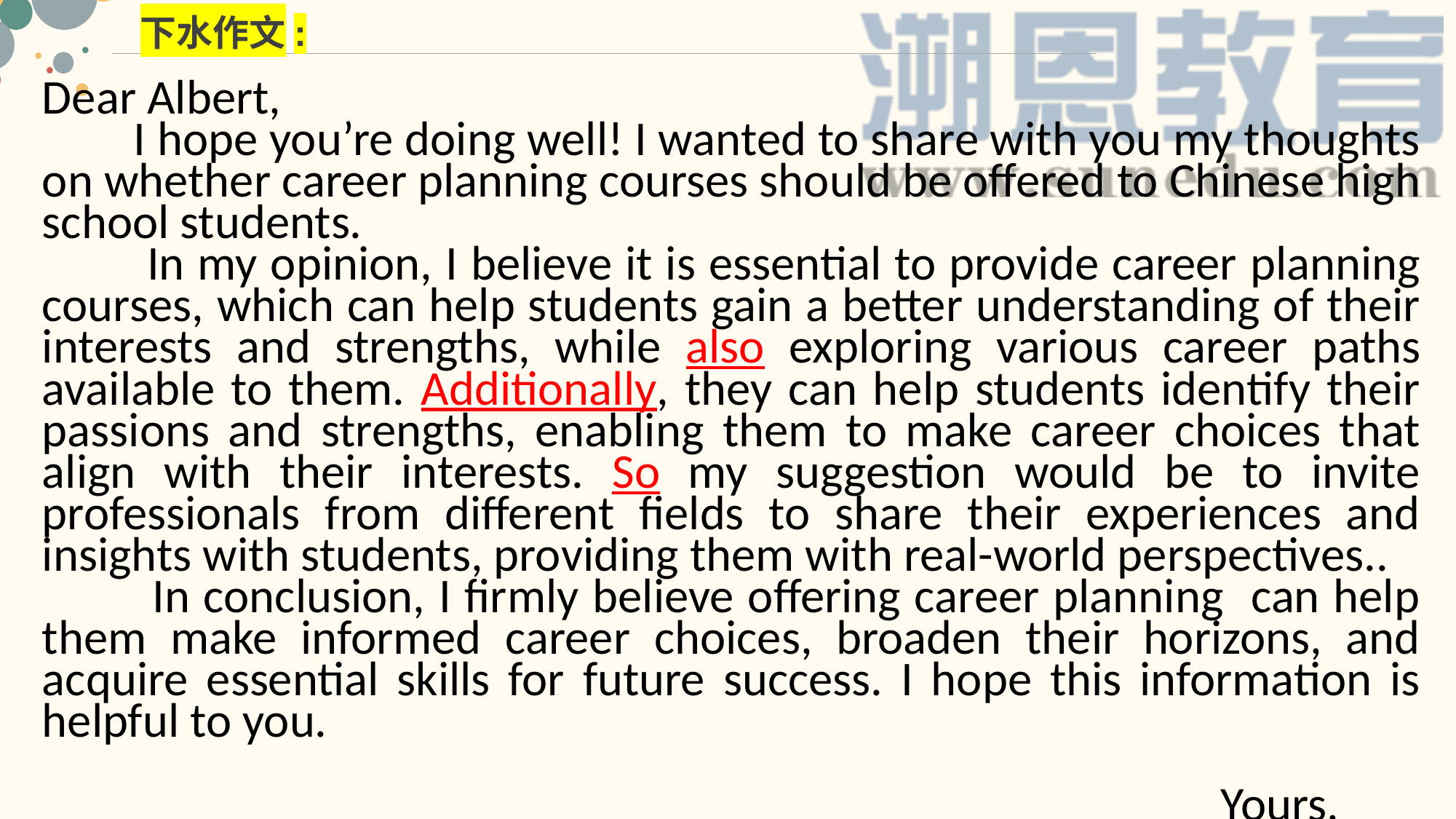

下水作文:
Dear Albert,
        I hope you’re doing well! I wanted to share with you my thoughts on whether career planning courses should be offered to Chinese high school students.
        In my opinion, I believe it is essential to provide career planning courses, which can help students gain a better understanding of their interests and strengths, while also exploring various career paths available to them. Additionally, they can help students identify their passions and strengths, enabling them to make career choices that align with their interests. So my suggestion would be to invite professionals from different fields to share their experiences and insights with students, providing them with real-world perspectives..
        In conclusion, I firmly believe offering career planning  can help them make informed career choices, broaden their horizons, and acquire essential skills for future success. I hope this information is helpful to you.
                                                                                                            Yours,
                                                                                                             Li Hua